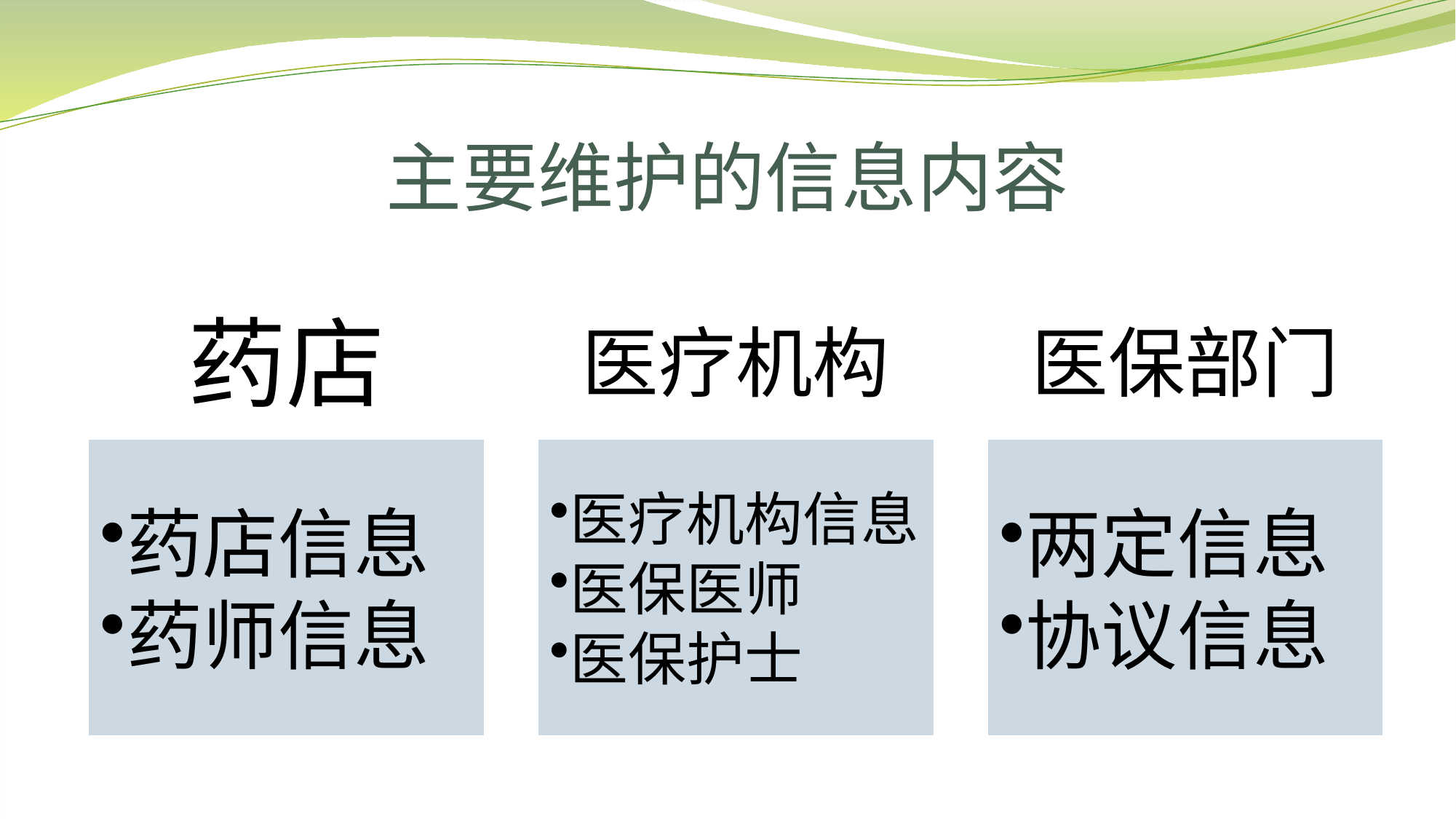

# 主要维护的信息内容
药店
药店信息
药师信息
医疗机构
医疗机构信息
医保医师
医保部门
两定信息
协议信息
医保护士